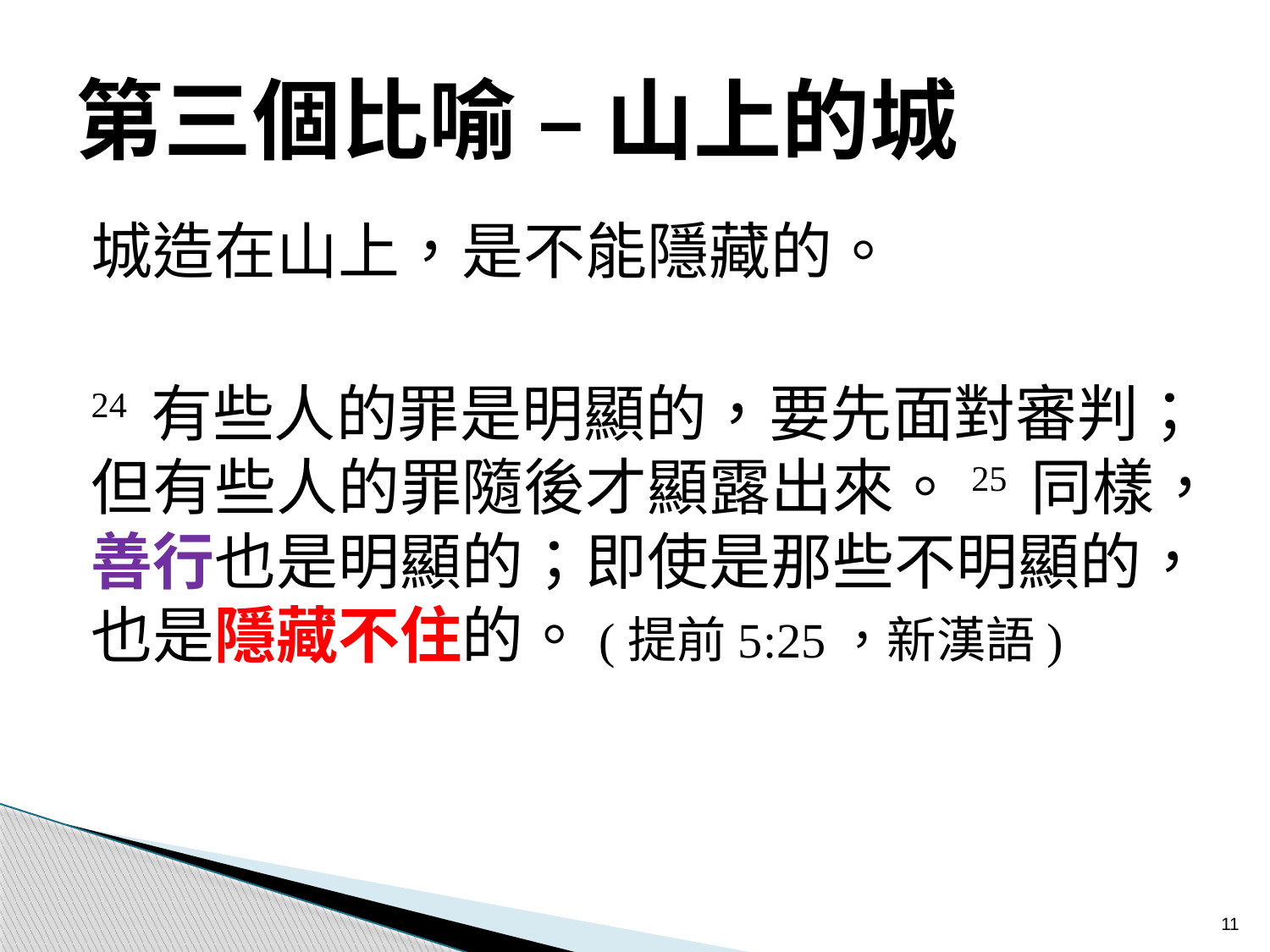

# 第三個比喻 – 山上的城
城造在山上，是不能隱藏的。

24 有些人的罪是明顯的，要先面對審判；但有些人的罪隨後才顯露出來。25 同樣，善行也是明顯的；即使是那些不明顯的，也是隱藏不住的。	(提前5:25，新漢語)
11